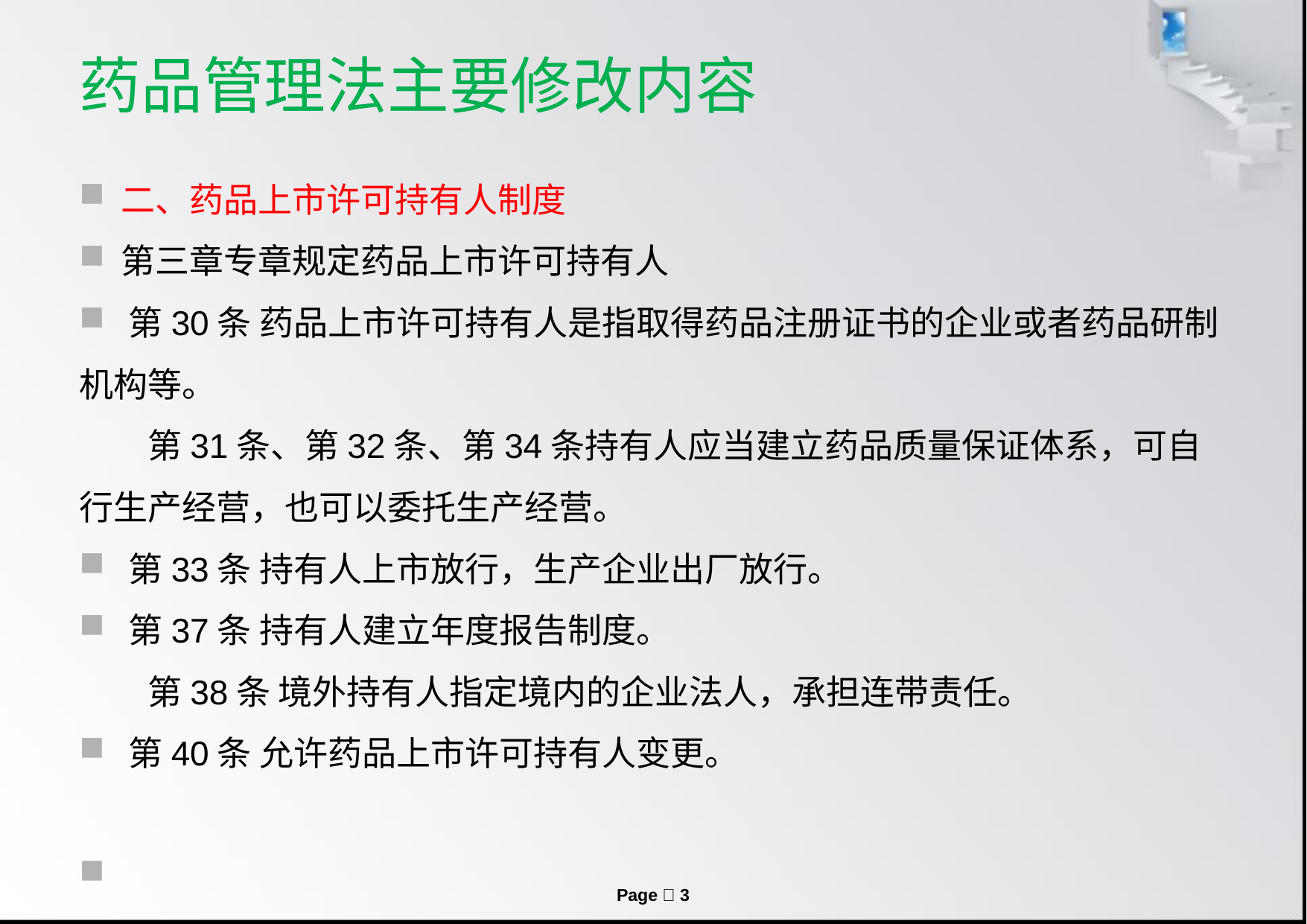

# 药品管理法主要修改内容
 二、药品上市许可持有人制度
 第三章专章规定药品上市许可持有人
  第30条 药品上市许可持有人是指取得药品注册证书的企业或者药品研制机构等。
　　第31条、第32条、第34条持有人应当建立药品质量保证体系，可自行生产经营，也可以委托生产经营。
  第33条 持有人上市放行，生产企业出厂放行。
  第37条 持有人建立年度报告制度。
　　第38条 境外持有人指定境内的企业法人，承担连带责任。
  第40条 允许药品上市许可持有人变更。